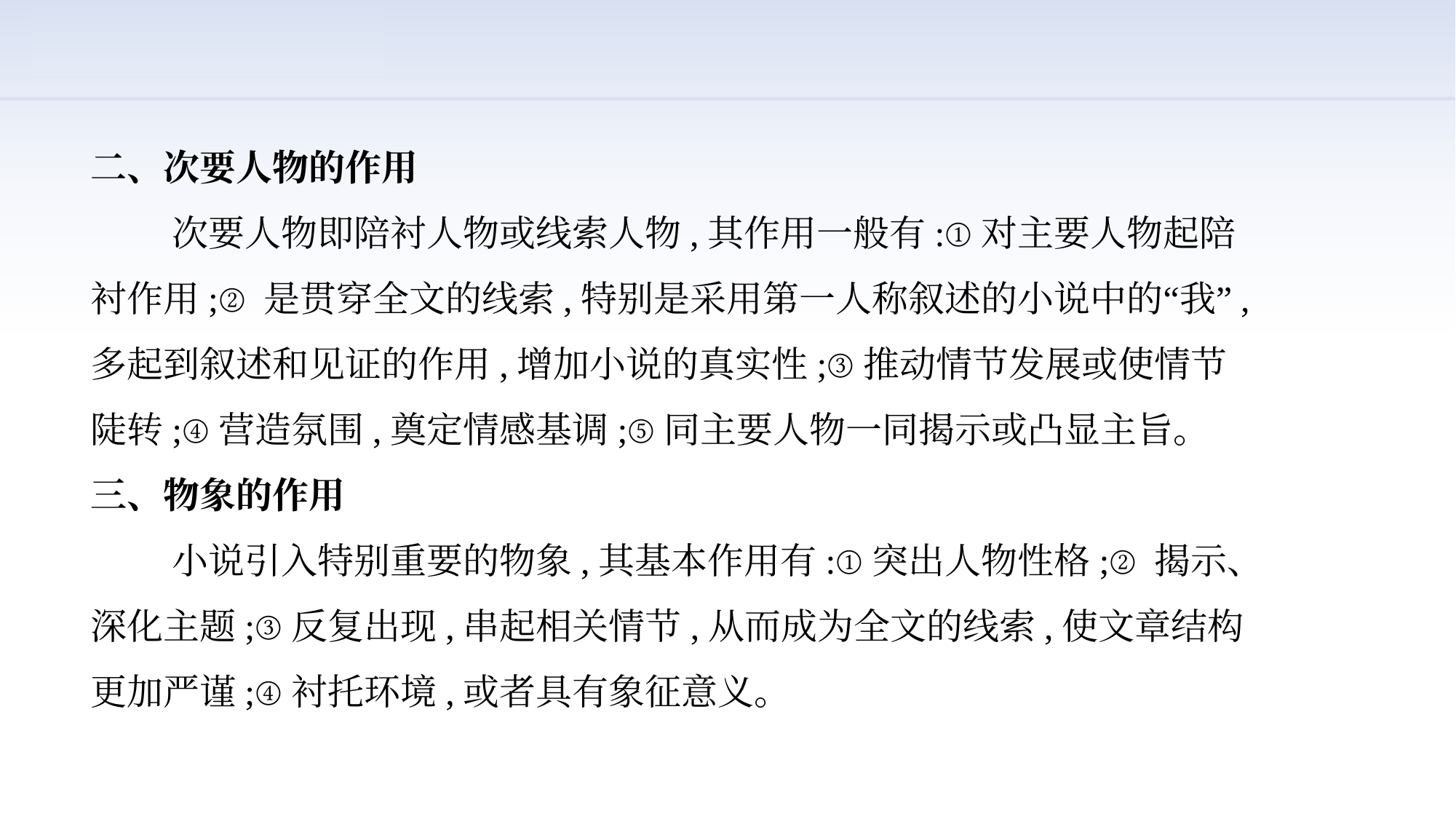

二、次要人物的作用
        次要人物即陪衬人物或线索人物,其作用一般有:①对主要人物起陪衬作用;②是贯穿全文的线索,特别是采用第一人称叙述的小说中的“我”,多起到叙述和见证的作用,增加小说的真实性;③推动情节发展或使情节陡转;④营造氛围,奠定情感基调;⑤同主要人物一同揭示或凸显主旨。
三、物象的作用
        小说引入特别重要的物象,其基本作用有:①突出人物性格;②揭示、深化主题;③反复出现,串起相关情节,从而成为全文的线索,使文章结构更加严谨;④衬托环境,或者具有象征意义。